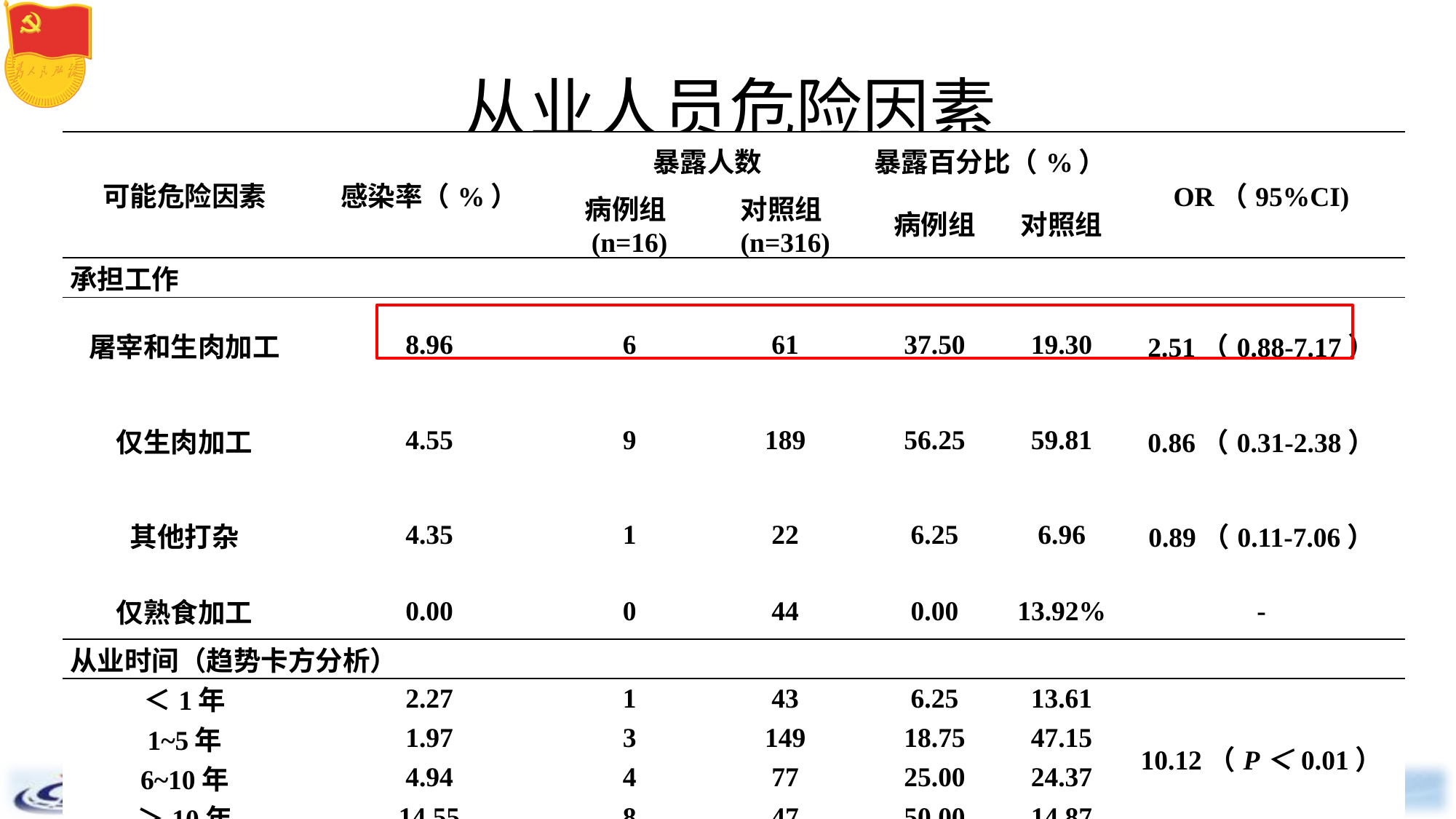

# 从业人员危险因素
| 可能危险因素 | 感染率（%） | 暴露人数 |  | 暴露百分比（%） |  | OR（95%CI) |
| --- | --- | --- | --- | --- | --- | --- |
|  |  | 病例组(n=16) | 对照组(n=316) | 病例组 | 对照组 |  |
| 承担工作 |  |  |  |  |  |  |
| 屠宰和生肉加工 | 8.96 | 6 | 61 | 37.50 | 19.30 | 2.51（0.88-7.17） |
| 仅生肉加工 | 4.55 | 9 | 189 | 56.25 | 59.81 | 0.86（0.31-2.38） |
| 其他打杂 | 4.35 | 1 | 22 | 6.25 | 6.96 | 0.89（0.11-7.06） |
| 仅熟食加工 | 0.00 | 0 | 44 | 0.00 | 13.92% | - |
| 从业时间（趋势卡方分析） |  |  |  |  |  |  |
| ＜1年 | 2.27 | 1 | 43 | 6.25 | 13.61 | 10.12（P＜0.01） |
| 1~5年 | 1.97 | 3 | 149 | 18.75 | 47.15 |  |
| 6~10年 | 4.94 | 4 | 77 | 25.00 | 24.37 |  |
| ＞10年 | 14.55 | 8 | 47 | 50.00 | 14.87 |  |